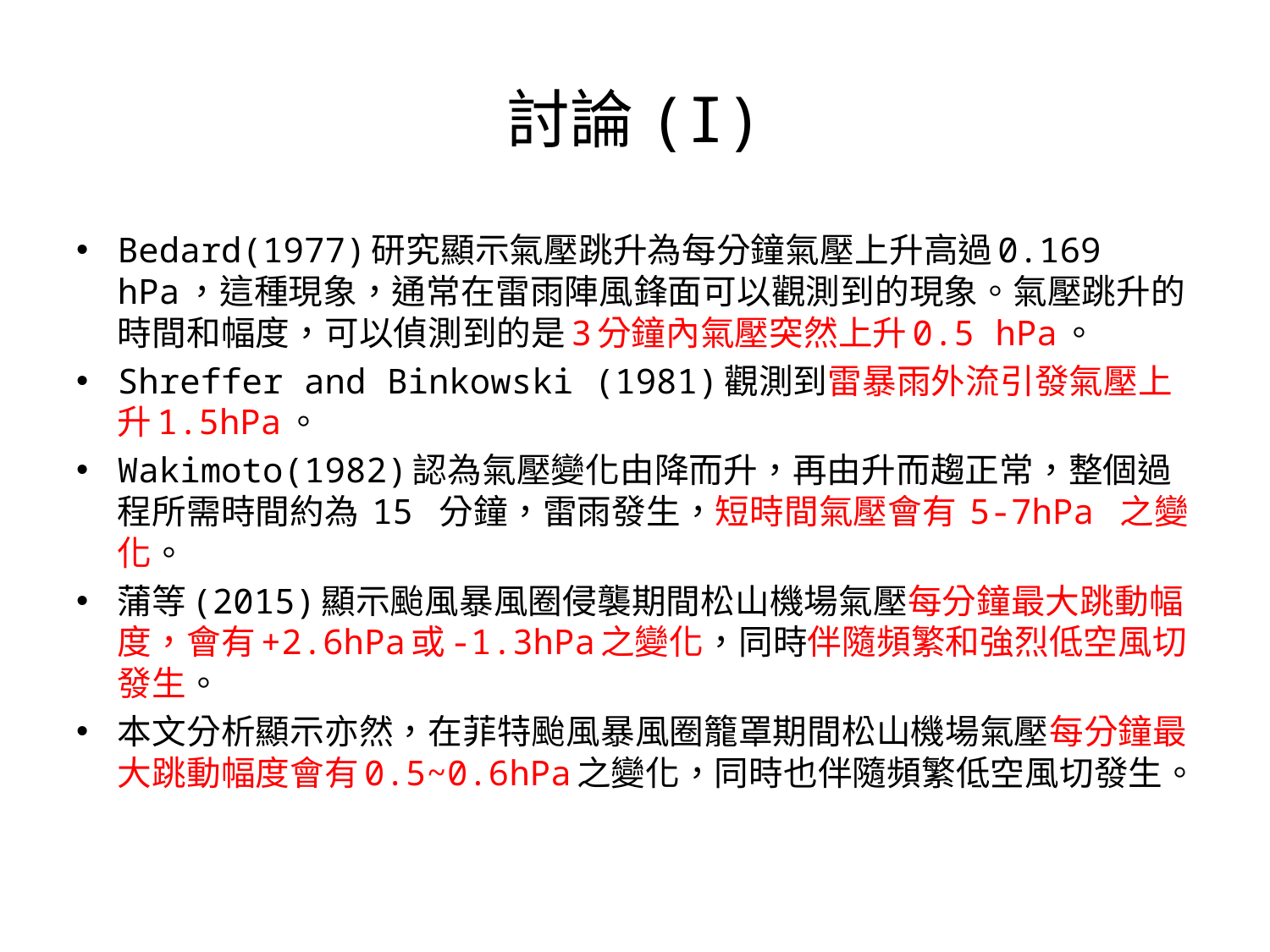

# 討論(I)
Bedard(1977)研究顯示氣壓跳升為每分鐘氣壓上升高過0.169 hPa，這種現象，通常在雷雨陣風鋒面可以觀測到的現象。氣壓跳升的時間和幅度，可以偵測到的是3分鐘內氣壓突然上升0.5 hPa。
Shreffer and Binkowski (1981)觀測到雷暴雨外流引發氣壓上升1.5hPa。
Wakimoto(1982)認為氣壓變化由降而升，再由升而趨正常，整個過程所需時間約為 15 分鐘，雷雨發生，短時間氣壓會有 5-7hPa 之變化。
蒲等(2015)顯示颱風暴風圈侵襲期間松山機場氣壓每分鐘最大跳動幅度，會有+2.6hPa或-1.3hPa之變化，同時伴隨頻繁和強烈低空風切發生。
本文分析顯示亦然，在菲特颱風暴風圈籠罩期間松山機場氣壓每分鐘最大跳動幅度會有0.5~0.6hPa之變化，同時也伴隨頻繁低空風切發生。